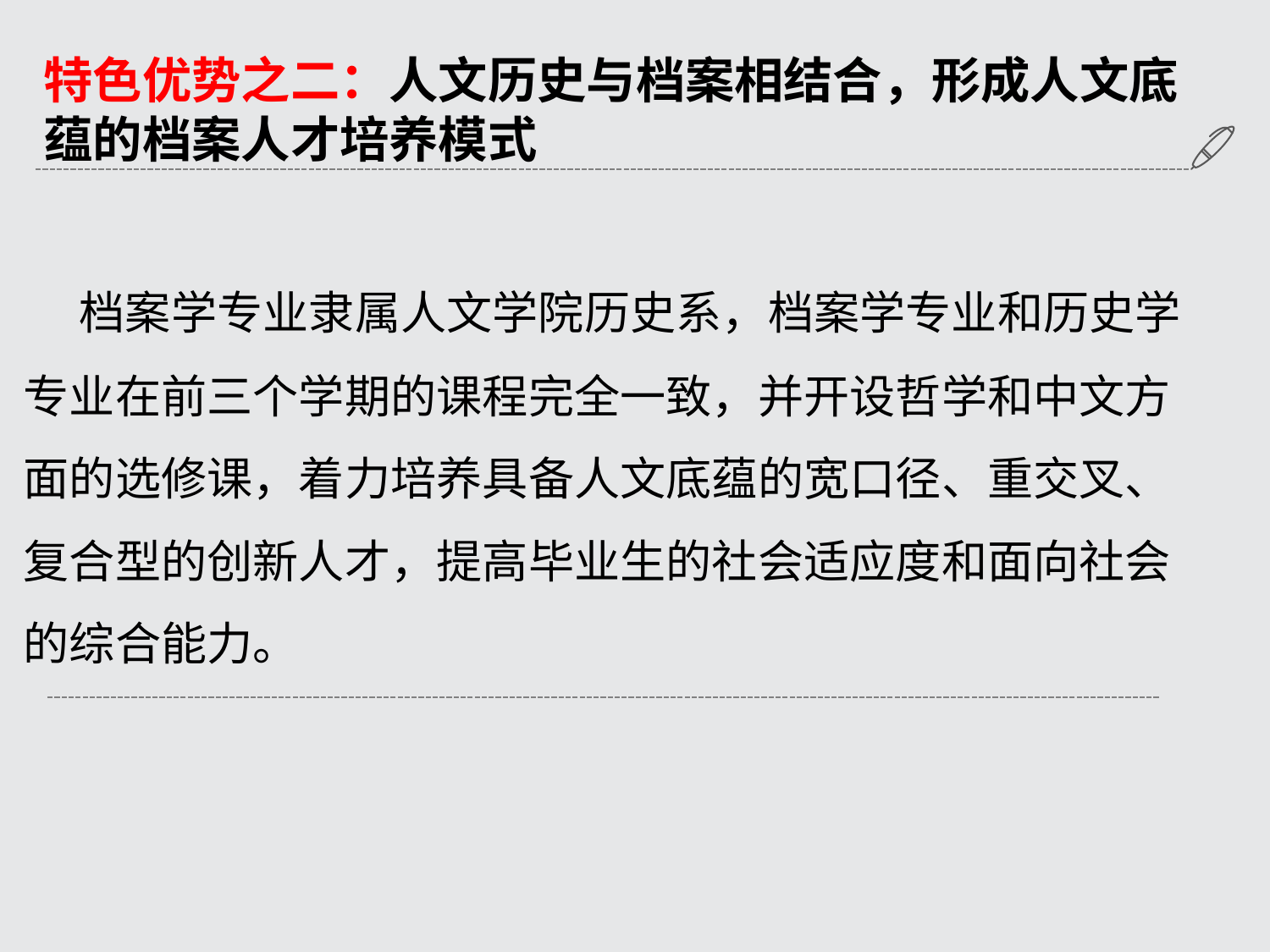

特色优势之二：人文历史与档案相结合，形成人文底蕴的档案人才培养模式

    档案学专业隶属人文学院历史系，档案学专业和历史学专业在前三个学期的课程完全一致，并开设哲学和中文方面的选修课，着力培养具备人文底蕴的宽口径、重交叉、复合型的创新人才，提高毕业生的社会适应度和面向社会的综合能力。